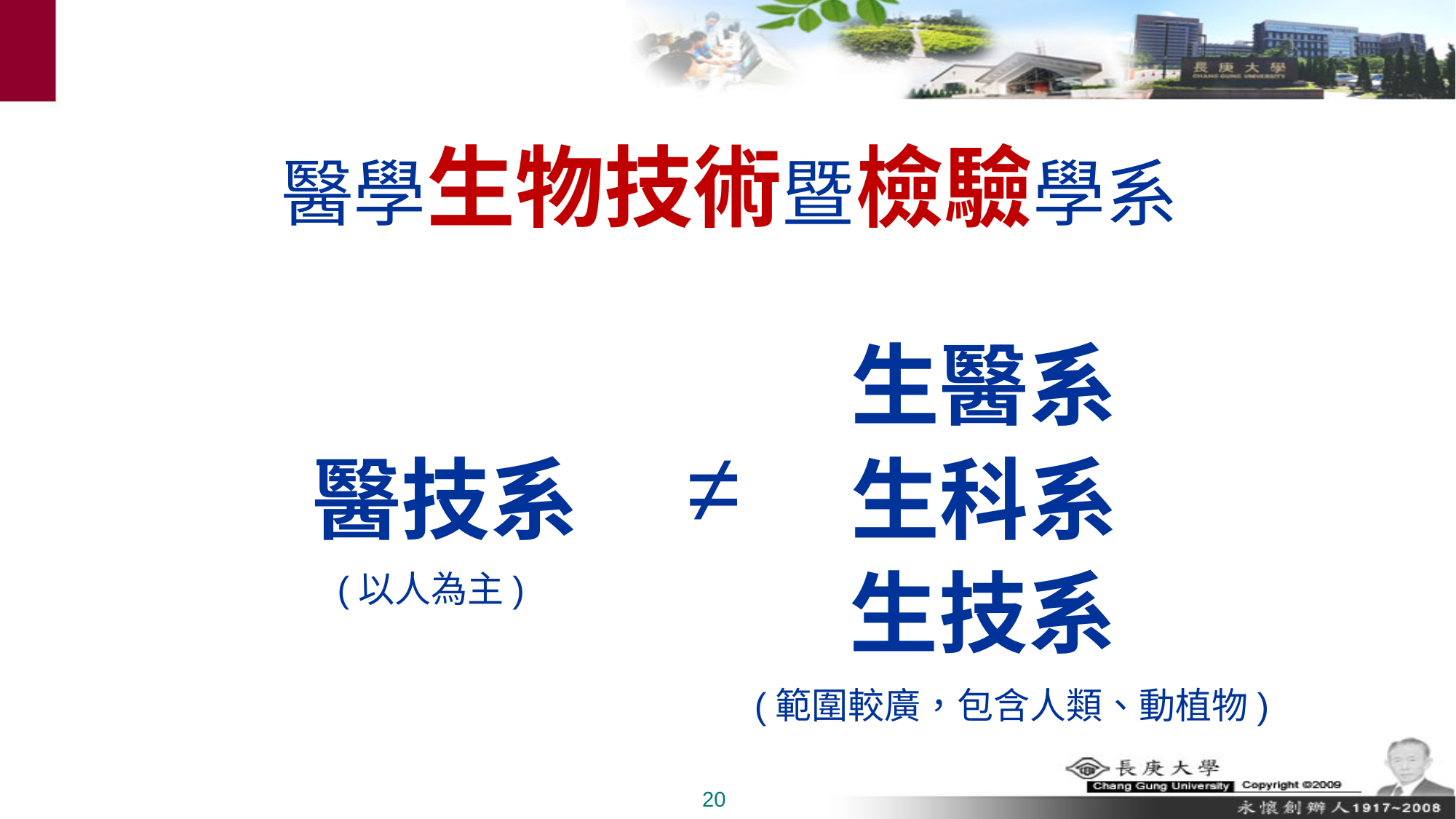

醫學生物技術暨檢驗學系
生醫系
≠
醫技系
生科系
生技系
(以人為主)
(範圍較廣，包含人類、動植物)
20